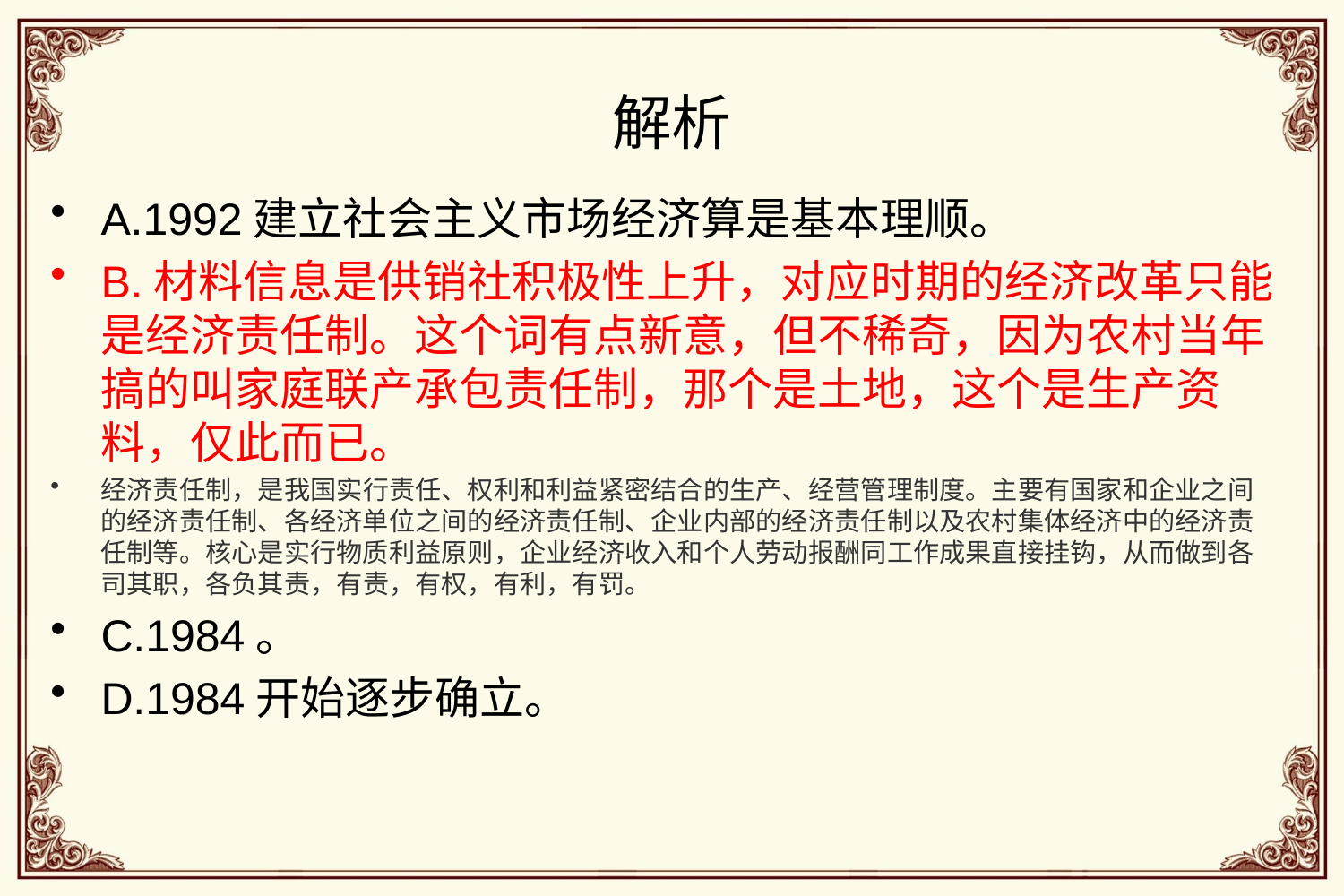

# 解析
A.1992建立社会主义市场经济算是基本理顺。
B.材料信息是供销社积极性上升，对应时期的经济改革只能是经济责任制。这个词有点新意，但不稀奇，因为农村当年搞的叫家庭联产承包责任制，那个是土地，这个是生产资料，仅此而已。
经济责任制，是我国实行责任、权利和利益紧密结合的生产、经营管理制度。主要有国家和企业之间的经济责任制、各经济单位之间的经济责任制、企业内部的经济责任制以及农村集体经济中的经济责任制等。核心是实行物质利益原则，企业经济收入和个人劳动报酬同工作成果直接挂钩，从而做到各司其职，各负其责，有责，有权，有利，有罚。
C.1984。
D.1984开始逐步确立。